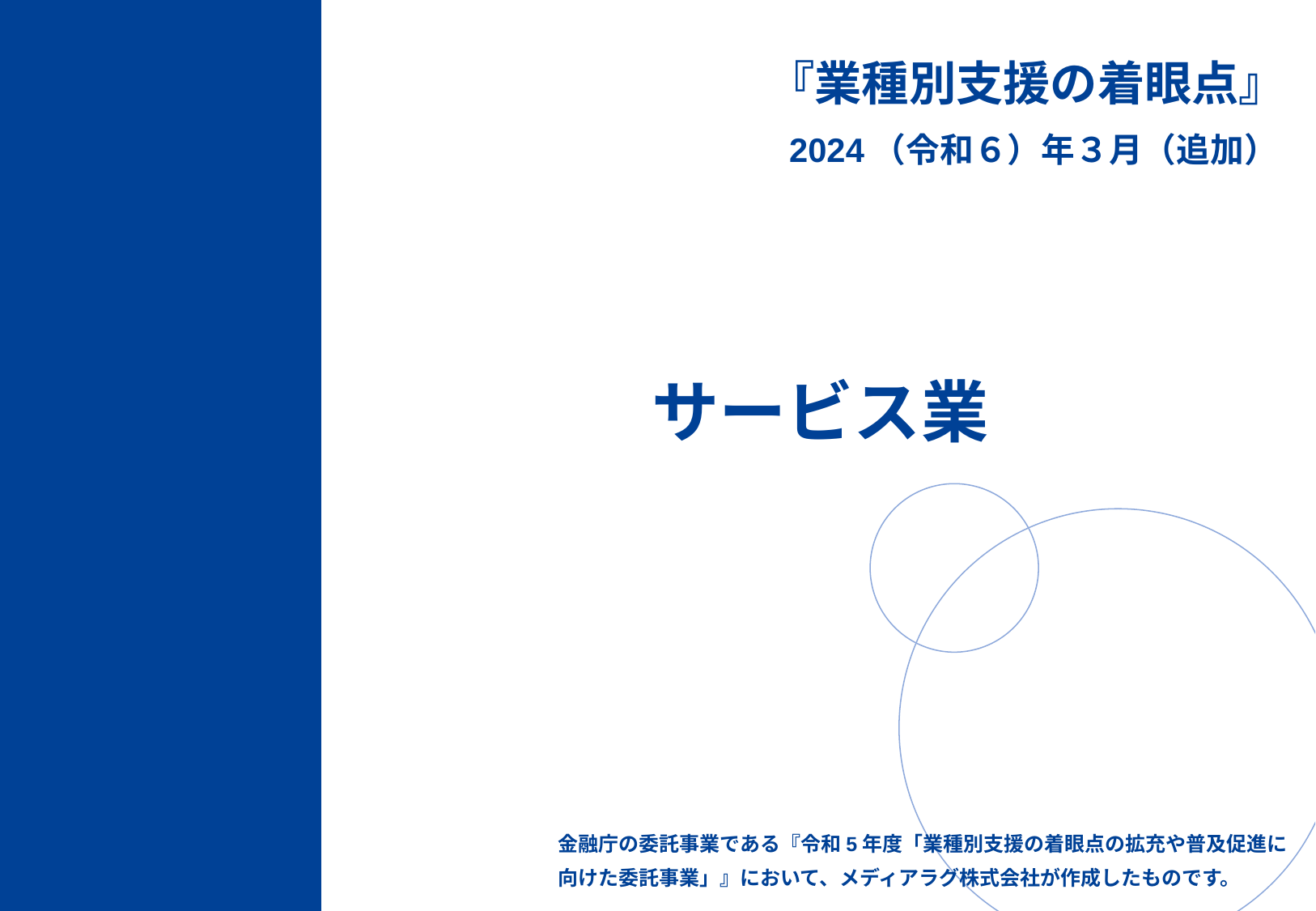

『業種別支援の着眼点』
　2024（令和６）年３月（追加）
サービス業

金融庁の委託事業である『令和5年度「業種別支援の着眼点の拡充や普及促進に向けた委託事業」』において、メディアラグ株式会社が作成したものです。